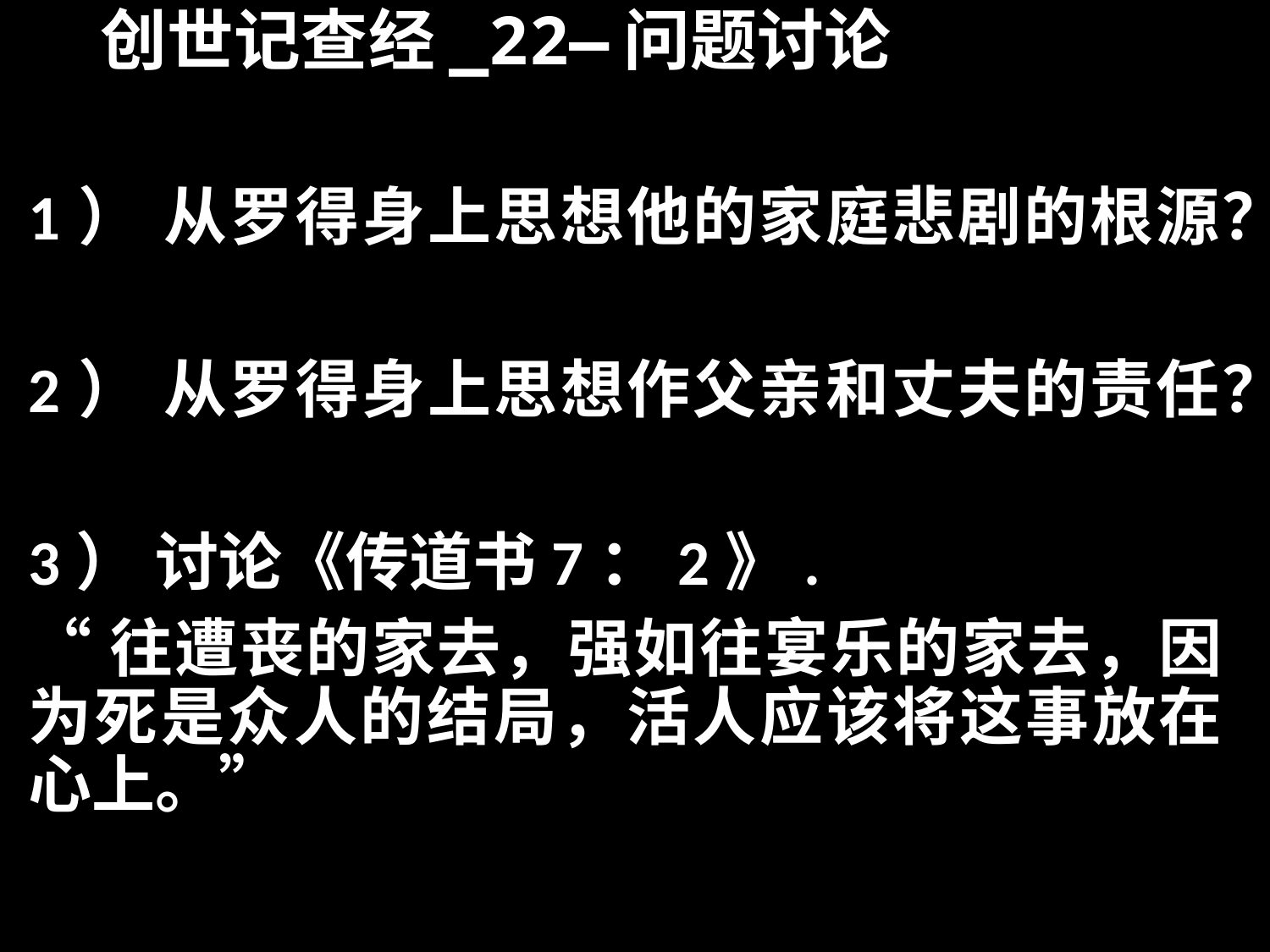

# 创世记查经_22—问题讨论

1）	从罗得身上思想他的家庭悲剧的根源？

2）	从罗得身上思想作父亲和丈夫的责任？

3）	讨论《传道书7：2》.
“往遭丧的家去，强如往宴乐的家去，因为死是众人的结局，活人应该将这事放在心上。”